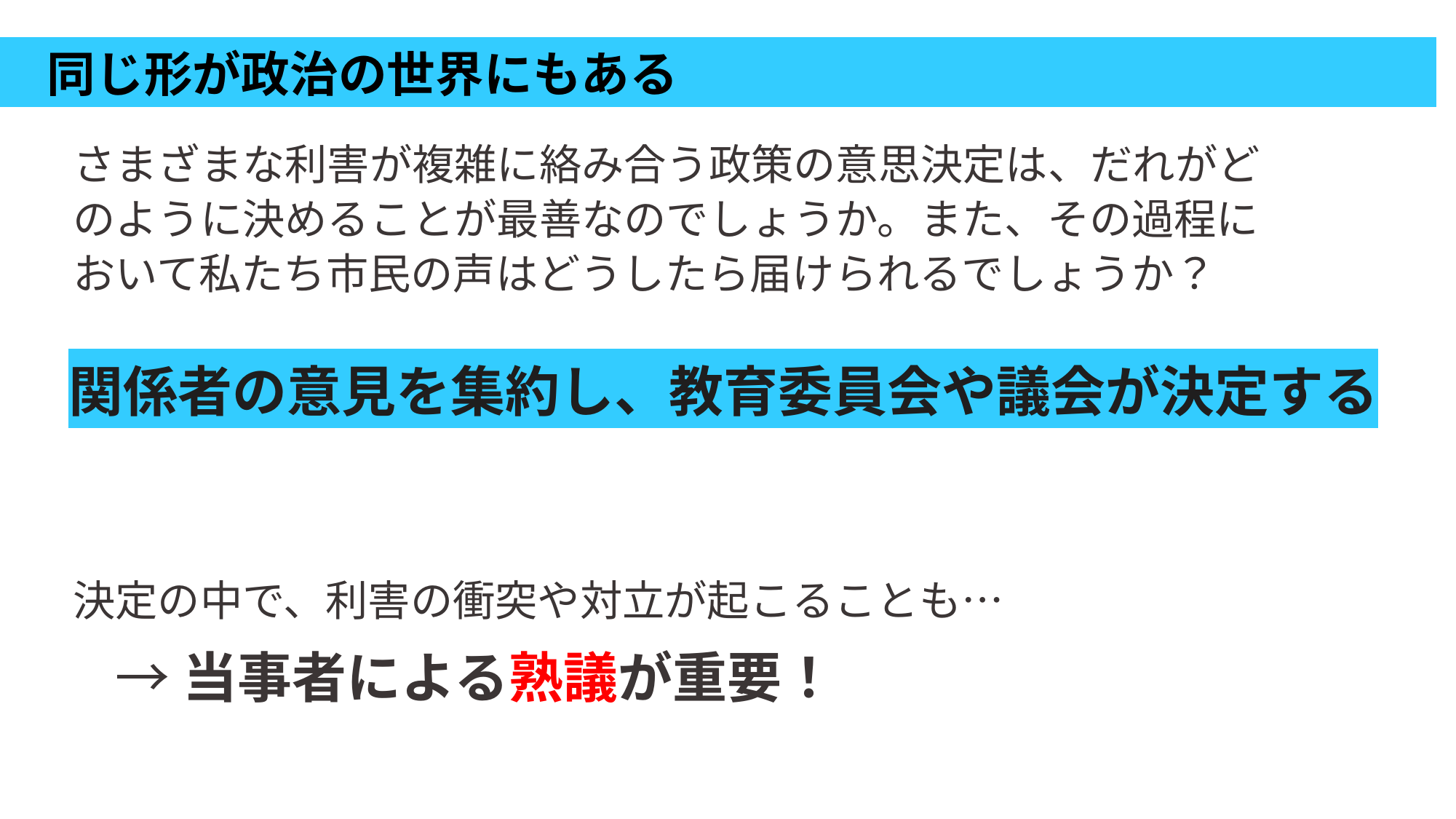

同じ形が政治の世界にもある
さまざまな利害が複雑に絡み合う政策の意思決定は、だれがどのように決めることが最善なのでしょうか。また、その過程において私たち市民の声はどうしたら届けられるでしょうか？
関係者の意見を集約し、教育委員会や議会が決定する
決定の中で、利害の衝突や対立が起こることも…
→当事者による熟議が重要！